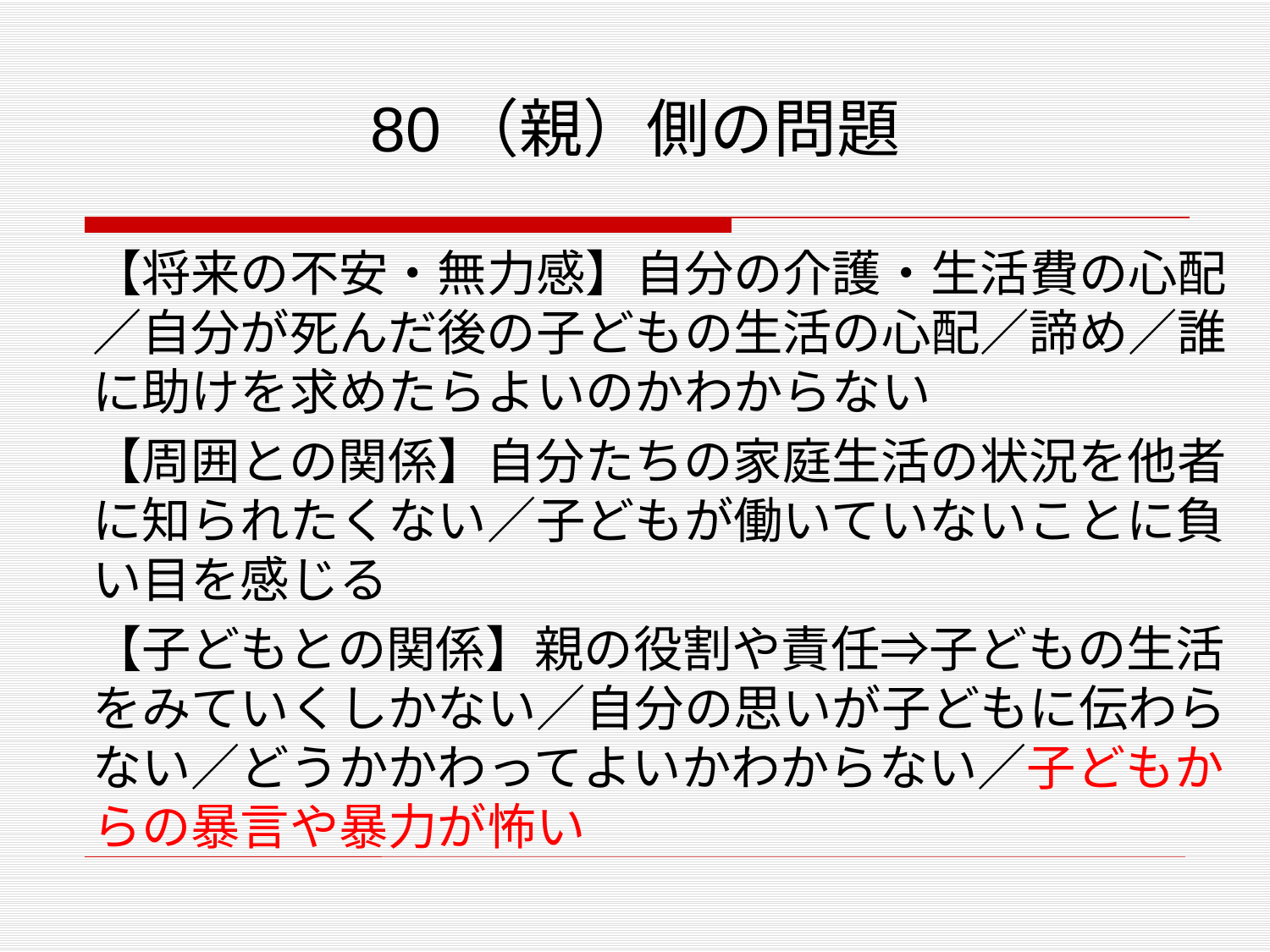

# 80（親）側の問題
【将来の不安・無力感】自分の介護・生活費の心配／自分が死んだ後の子どもの生活の心配／諦め／誰に助けを求めたらよいのかわからない
【周囲との関係】自分たちの家庭生活の状況を他者に知られたくない／子どもが働いていないことに負い目を感じる
【子どもとの関係】親の役割や責任⇒子どもの生活をみていくしかない／自分の思いが子どもに伝わらない／どうかかわってよいかわからない／子どもからの暴言や暴力が怖い